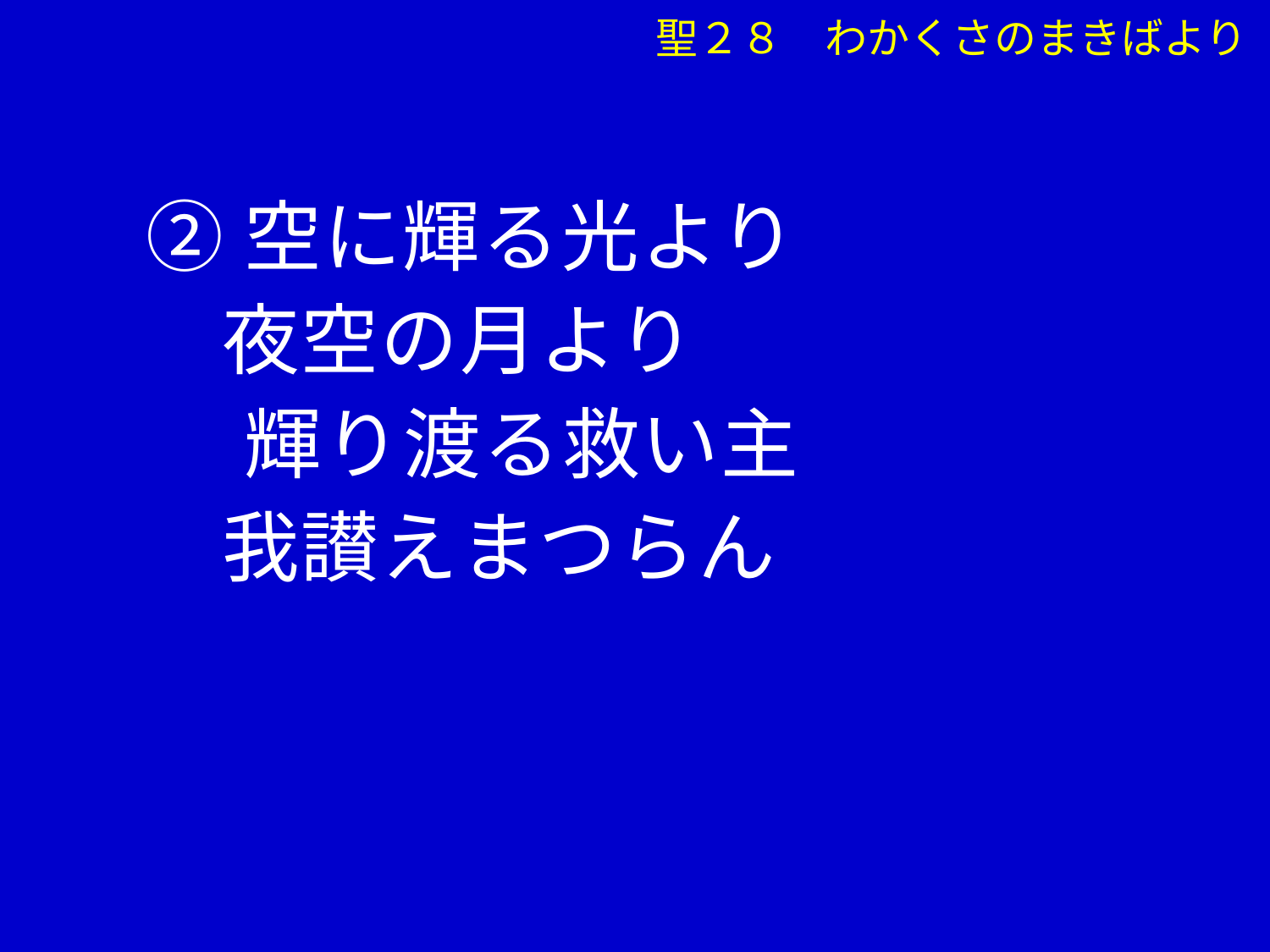

聖２８　わかくさのまきばより
②空に輝る光より
   夜空の月より
　 輝り渡る救い主
   我讃えまつらん